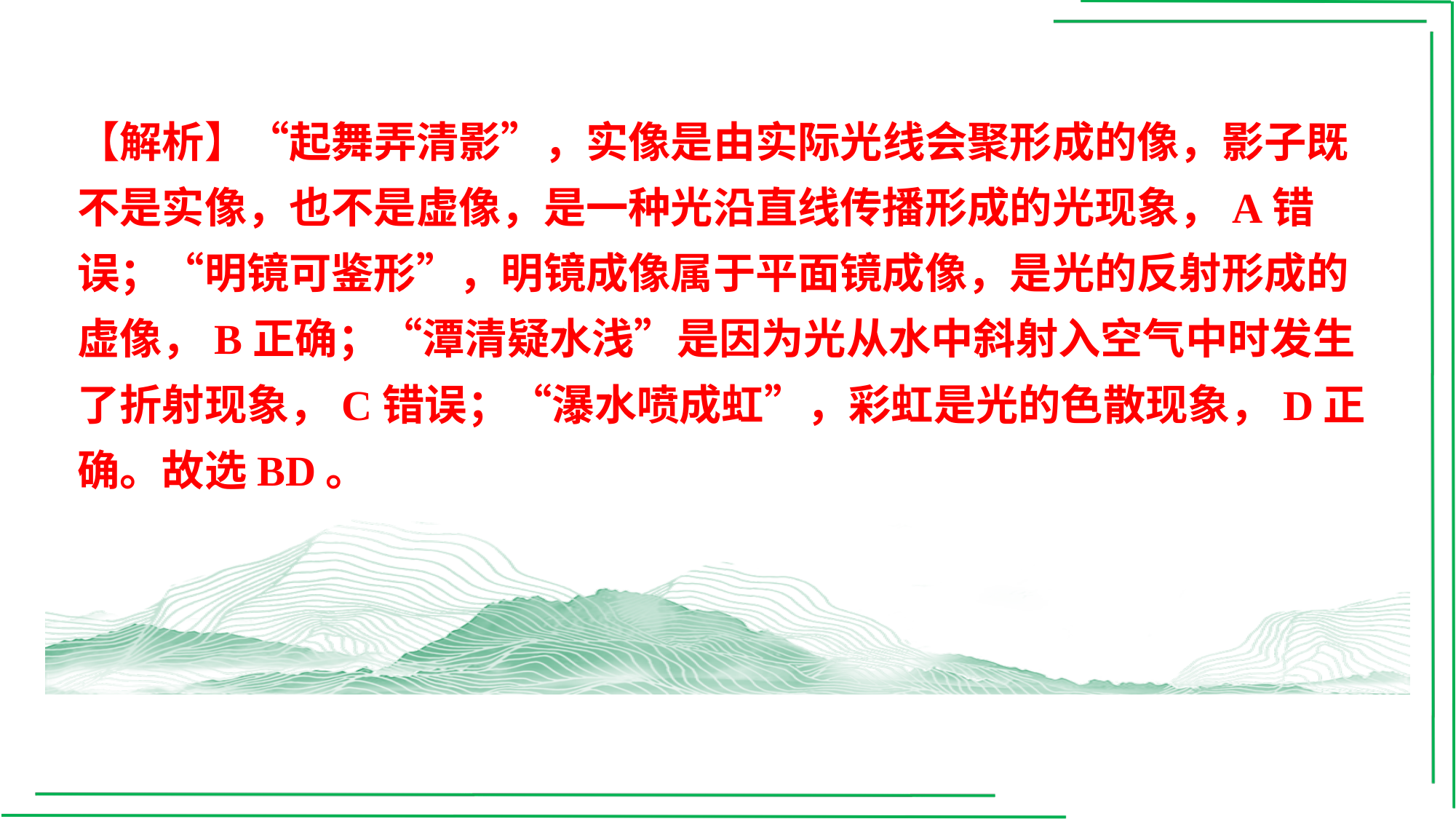

【解析】“起舞弄清影”，实像是由实际光线会聚形成的像，影子既不是实像，也不是虚像，是一种光沿直线传播形成的光现象，A错误；“明镜可鉴形”，明镜成像属于平面镜成像，是光的反射形成的虚像，B正确；“潭清疑水浅”是因为光从水中斜射入空气中时发生了折射现象，C错误；“瀑水喷成虹”，彩虹是光的色散现象，D正确。故选BD。